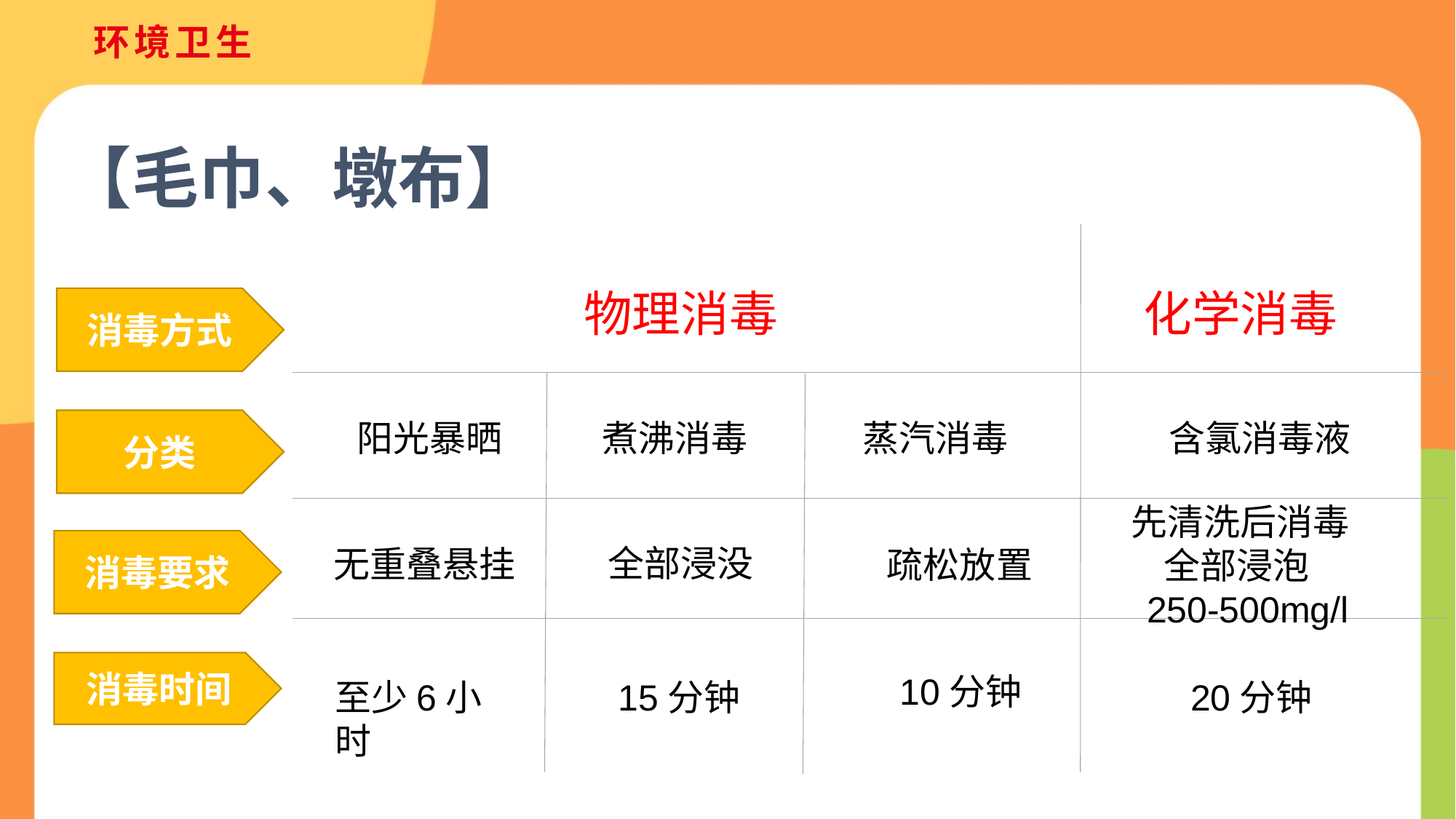

环境卫生
# 【毛巾、墩布】
物理消毒
化学消毒
消毒方式

分类
阳光暴晒
煮沸消毒
蒸汽消毒
含氯消毒液
  先清洗后消毒
      全部浸泡
    250-500mg/l
消毒要求
全部浸没
无重叠悬挂
疏松放置
消毒时间
10分钟
至少6小时
15分钟
20分钟